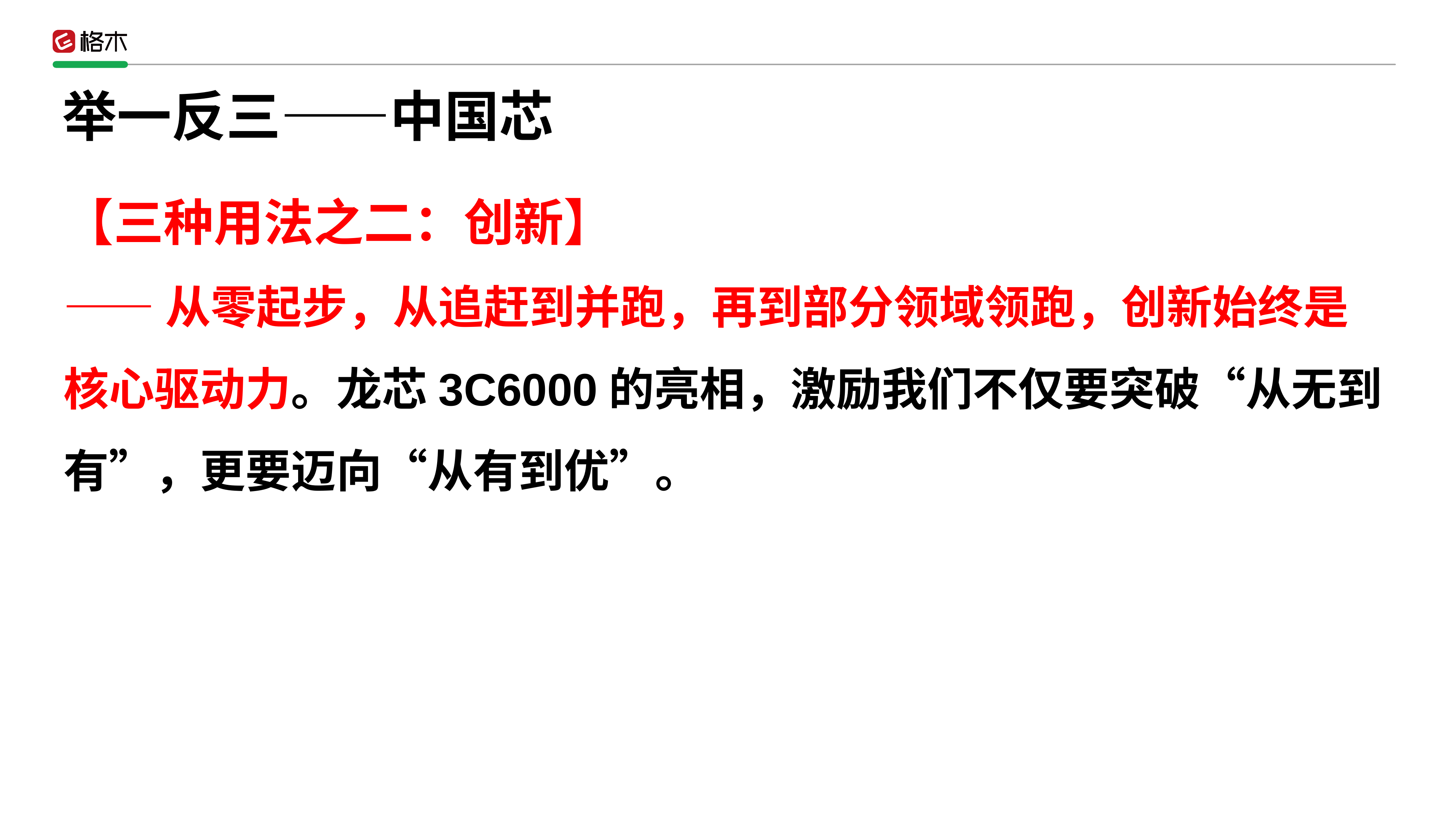

举一反三——中国芯
【三种用法之二：创新】
——从零起步，从追赶到并跑，再到部分领域领跑，创新始终是核心驱动力。龙芯3C6000的亮相，激励我们不仅要突破“从无到有”，更要迈向“从有到优”。